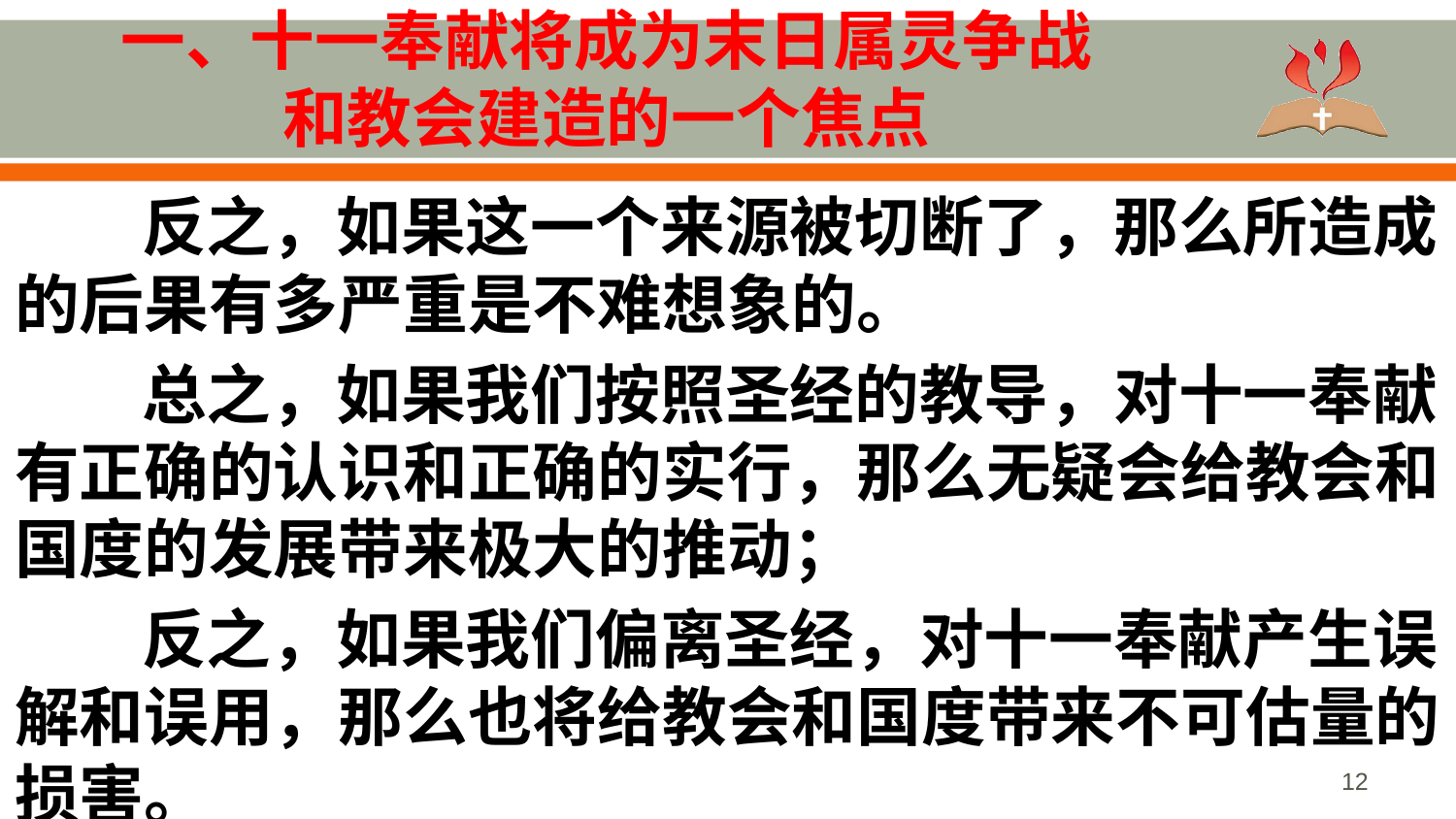

# 一、十一奉献将成为末日属灵争战 和教会建造的一个焦点
反之，如果这一个来源被切断了，那么所造成的后果有多严重是不难想象的。
总之，如果我们按照圣经的教导，对十一奉献有正确的认识和正确的实行，那么无疑会给教会和国度的发展带来极大的推动；
反之，如果我们偏离圣经，对十一奉献产生误解和误用，那么也将给教会和国度带来不可估量的损害。

12